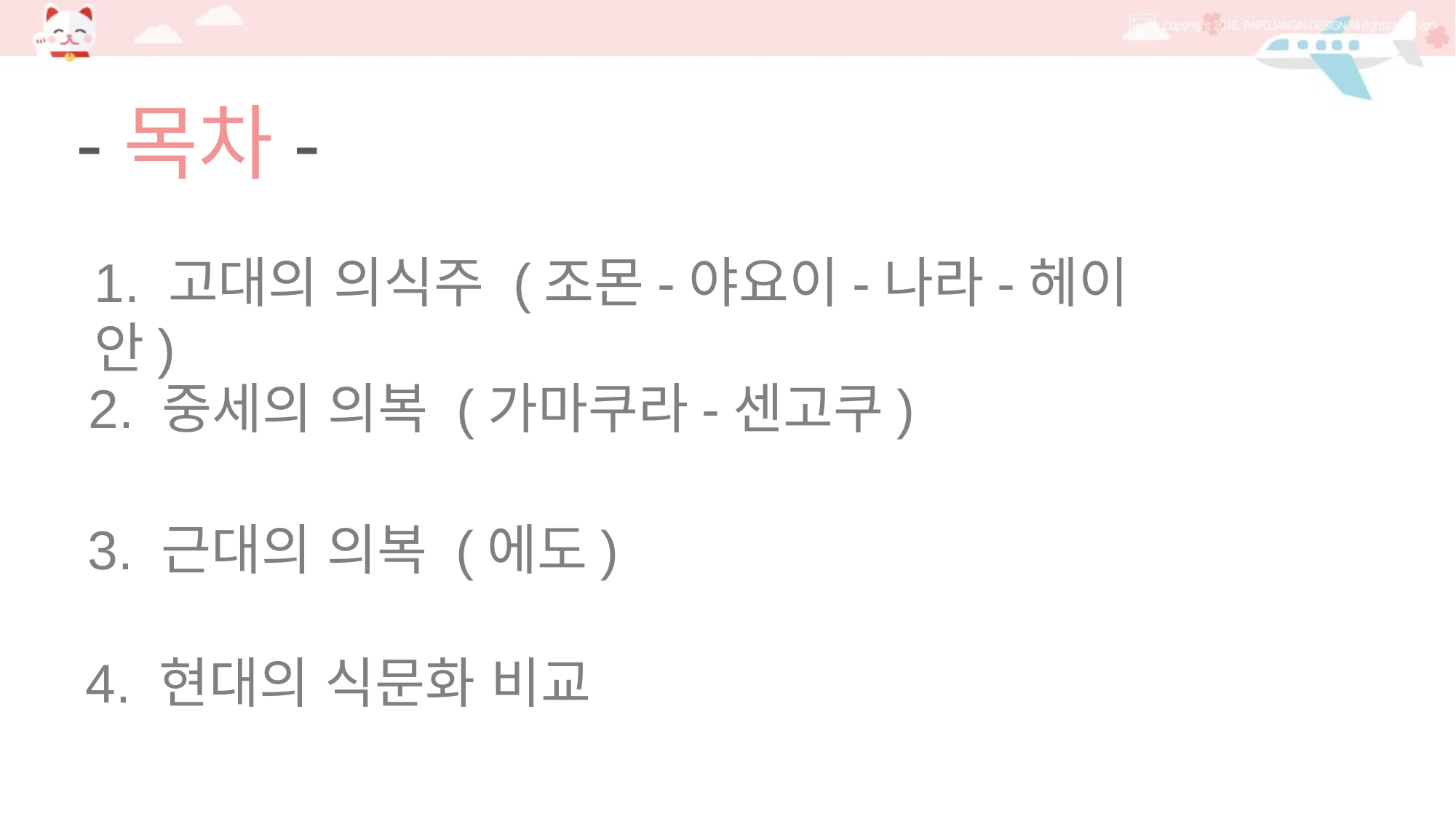

-목차-
1. 고대의 의식주 (조몬-야요이-나라-헤이안)
2. 중세의 의복 (가마쿠라-센고쿠)
3. 근대의 의복 (에도)
4. 현대의 식문화 비교